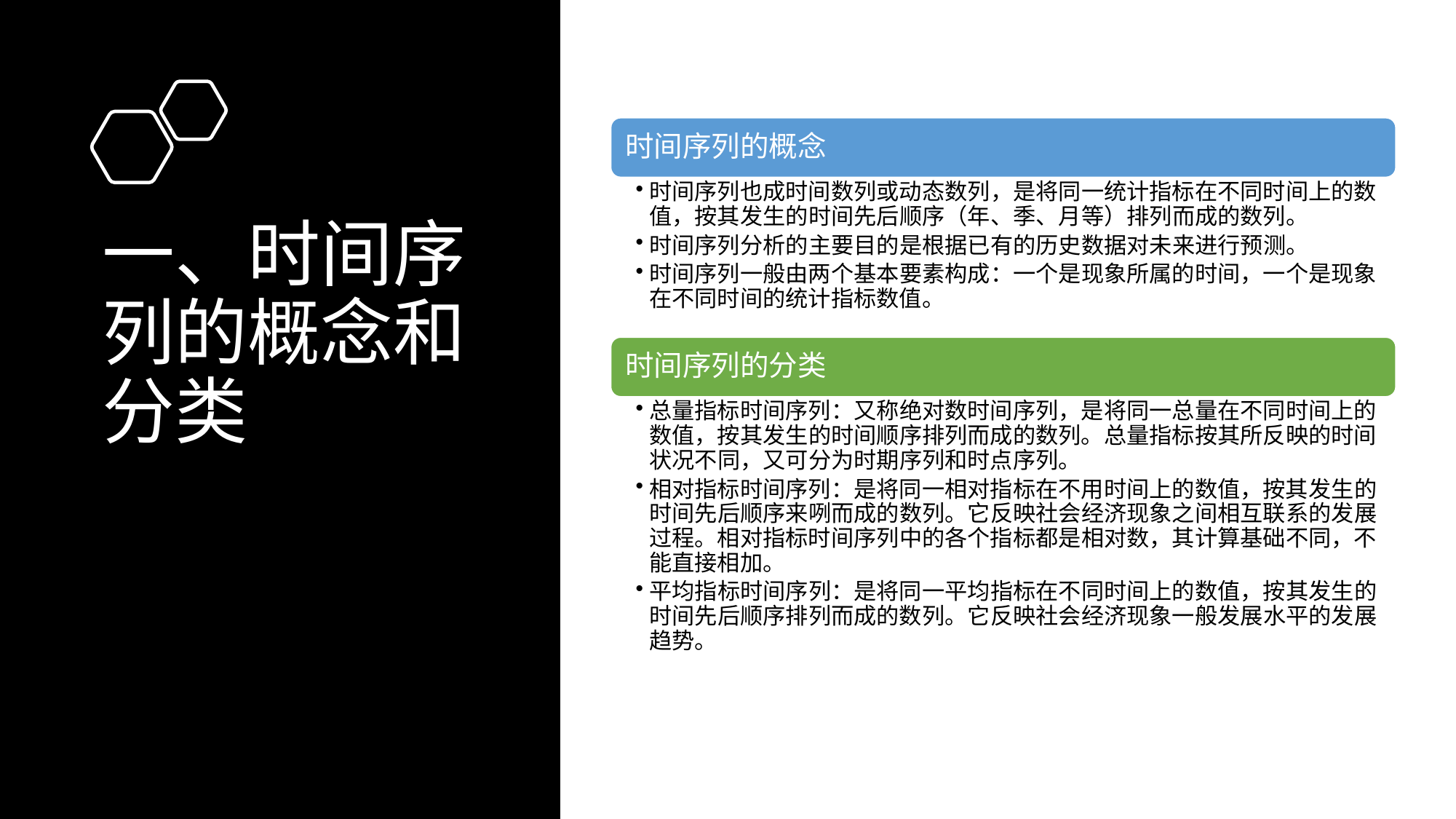

时间序列的概念
时间序列也成时间数列或动态数列，是将同一统计指标在不同时间上的数值，按其发生的时间先后顺序（年、季、月等）排列而成的数列。
时间序列分析的主要目的是根据已有的历史数据对未来进行预测。
时间序列一般由两个基本要素构成：一个是现象所属的时间，一个是现象在不同时间的统计指标数值。
时间序列的分类
总量指标时间序列：又称绝对数时间序列，是将同一总量在不同时间上的数值，按其发生的时间顺序排列而成的数列。总量指标按其所反映的时间状况不同，又可分为时期序列和时点序列。
相对指标时间序列：是将同一相对指标在不用时间上的数值，按其发生的时间先后顺序来咧而成的数列。它反映社会经济现象之间相互联系的发展过程。相对指标时间序列中的各个指标都是相对数，其计算基础不同，不能直接相加。
平均指标时间序列：是将同一平均指标在不同时间上的数值，按其发生的时间先后顺序排列而成的数列。它反映社会经济现象一般发展水平的发展趋势。
# 一、时间序列的概念和分类